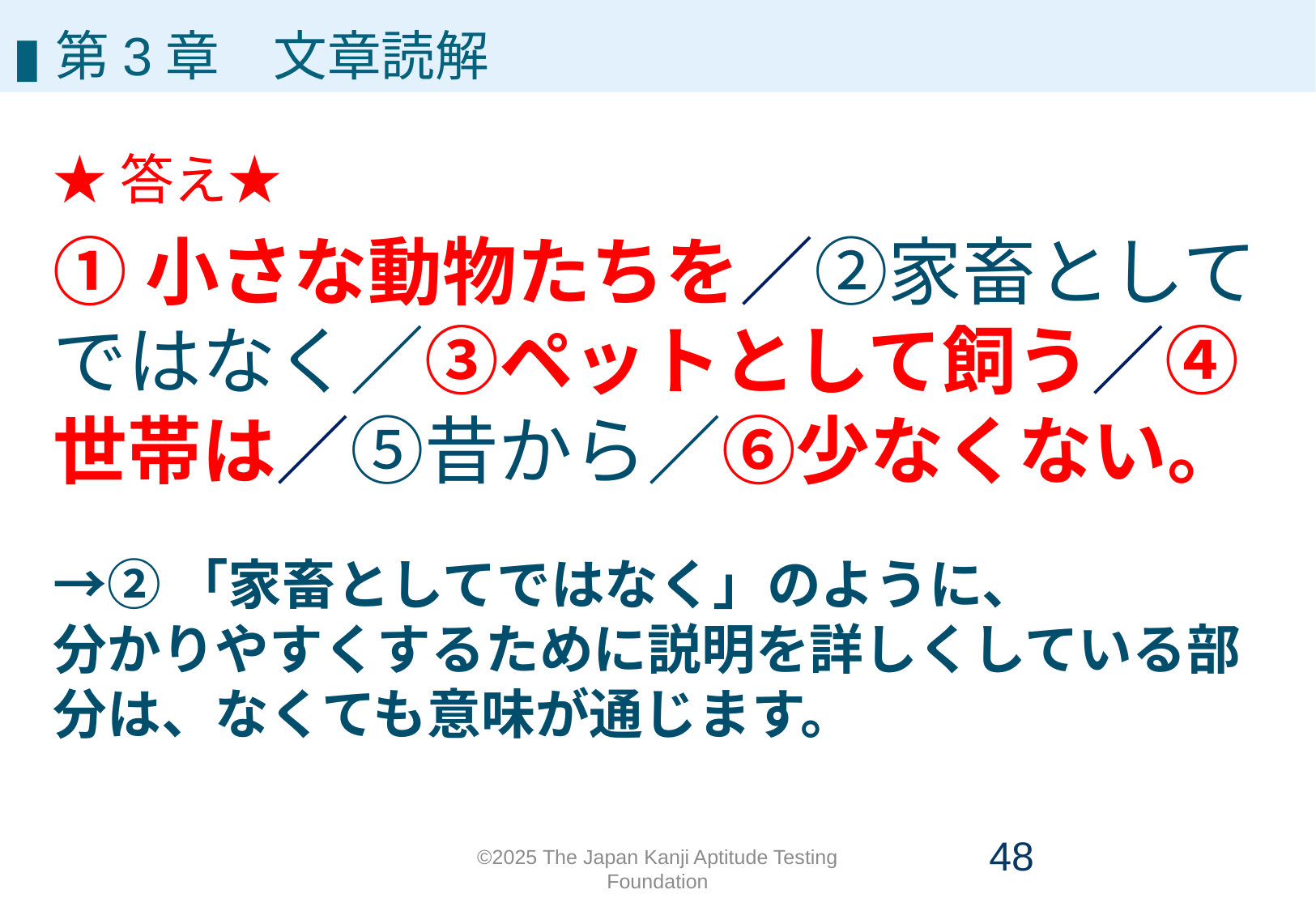

▮第3章　文章読解
★答え★
①小さな動物たちを／②家畜としてではなく／③ペットとして飼う／④世帯は／⑤昔から／⑥少なくない。

→②「家畜としてではなく」のように、
分かりやすくするために説明を詳しくしている部分は、なくても意味が通じます。

©2025 The Japan Kanji Aptitude Testing Foundation
48